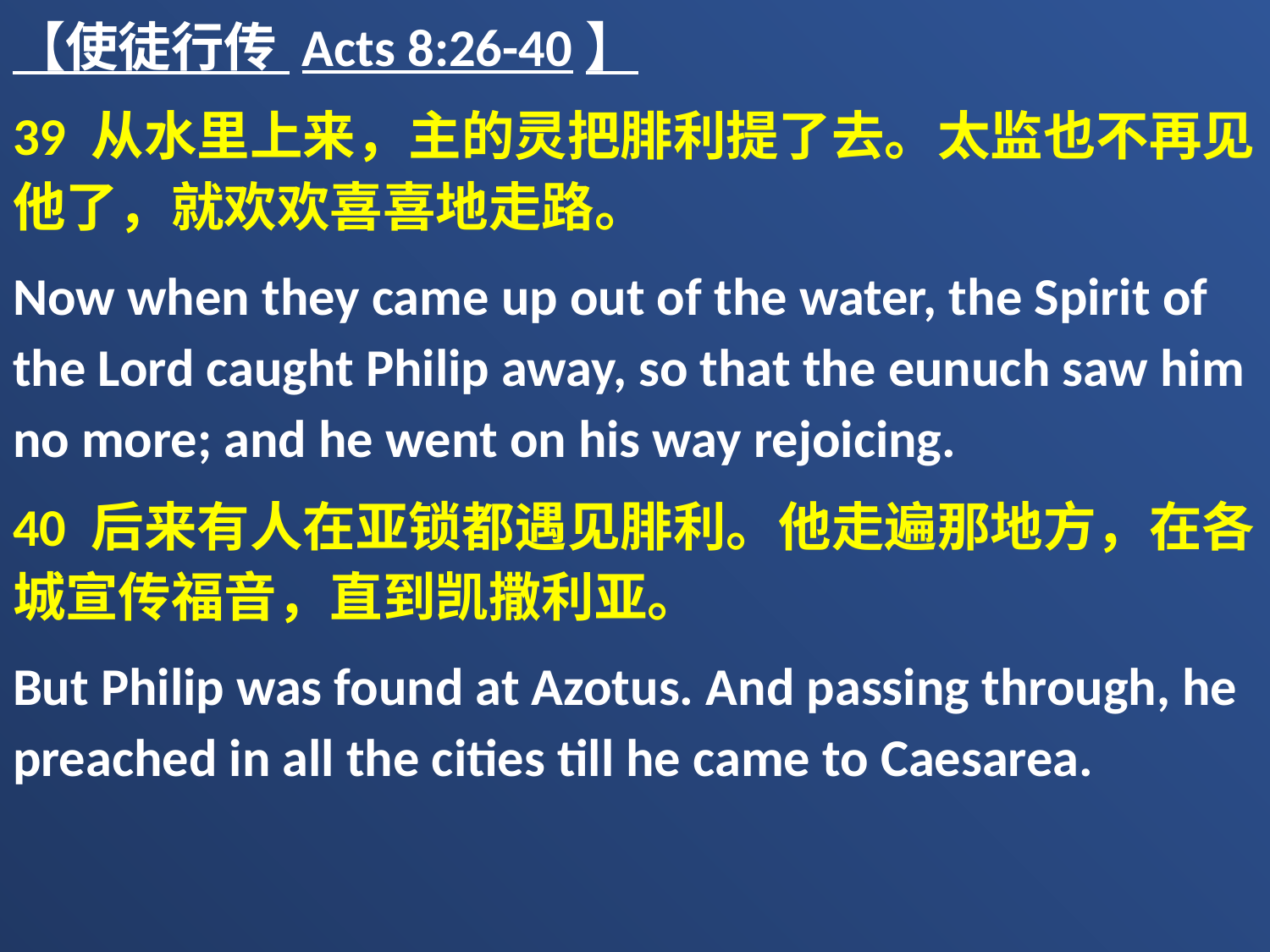

【使徒行传 Acts 8:26-40】
39 从水里上来，主的灵把腓利提了去。太监也不再见他了，就欢欢喜喜地走路。
Now when they came up out of the water, the Spirit of the Lord caught Philip away, so that the eunuch saw him no more; and he went on his way rejoicing.
40 后来有人在亚锁都遇见腓利。他走遍那地方，在各城宣传福音，直到凯撒利亚。
But Philip was found at Azotus. And passing through, he preached in all the cities till he came to Caesarea.